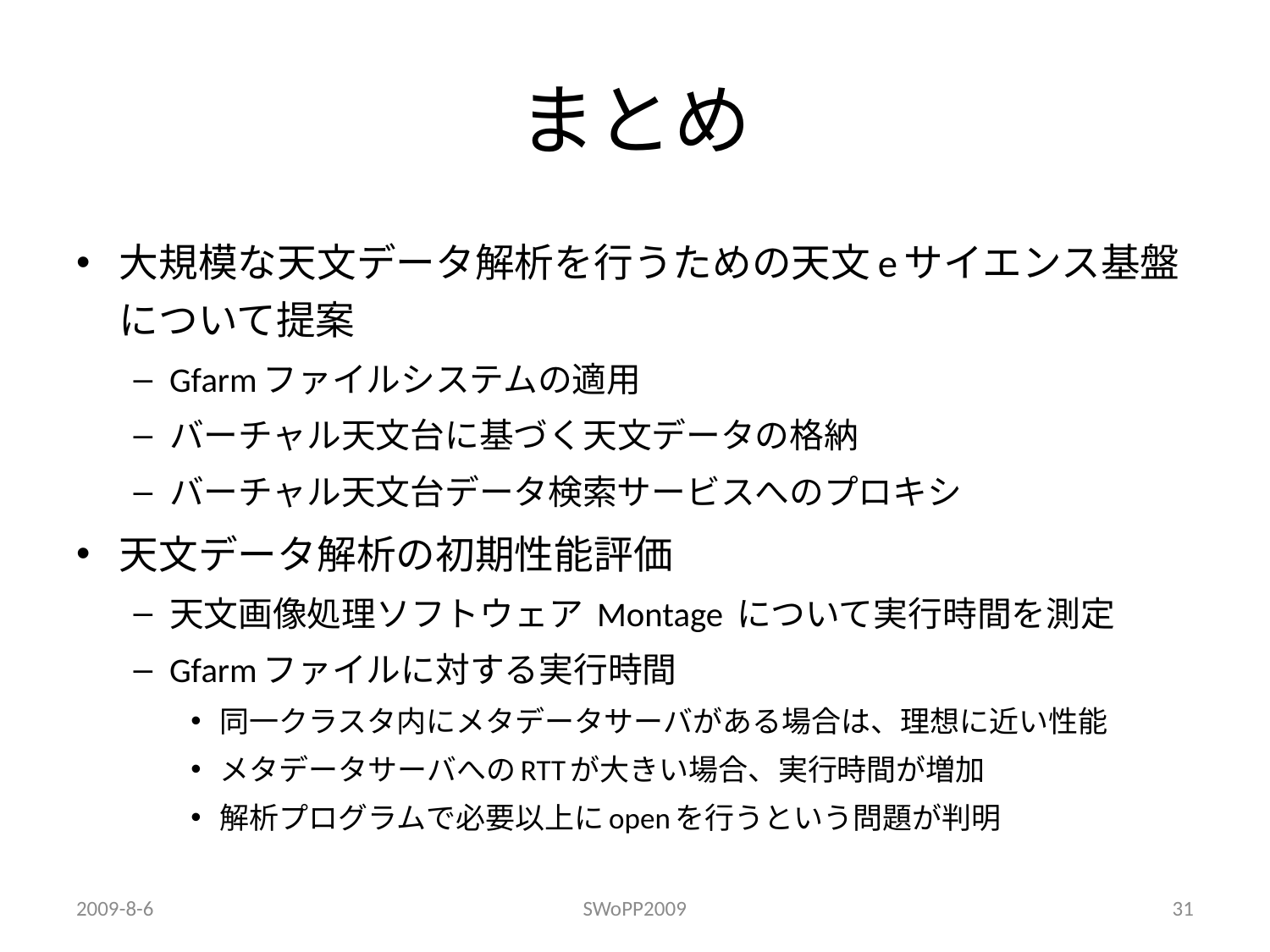

# まとめ
大規模な天文データ解析を行うための天文eサイエンス基盤について提案
Gfarmファイルシステムの適用
バーチャル天文台に基づく天文データの格納
バーチャル天文台データ検索サービスへのプロキシ
天文データ解析の初期性能評価
天文画像処理ソフトウェア Montage について実行時間を測定
Gfarmファイルに対する実行時間
同一クラスタ内にメタデータサーバがある場合は、理想に近い性能
メタデータサーバへのRTTが大きい場合、実行時間が増加
解析プログラムで必要以上にopenを行うという問題が判明
2009-8-6
SWoPP2009
31